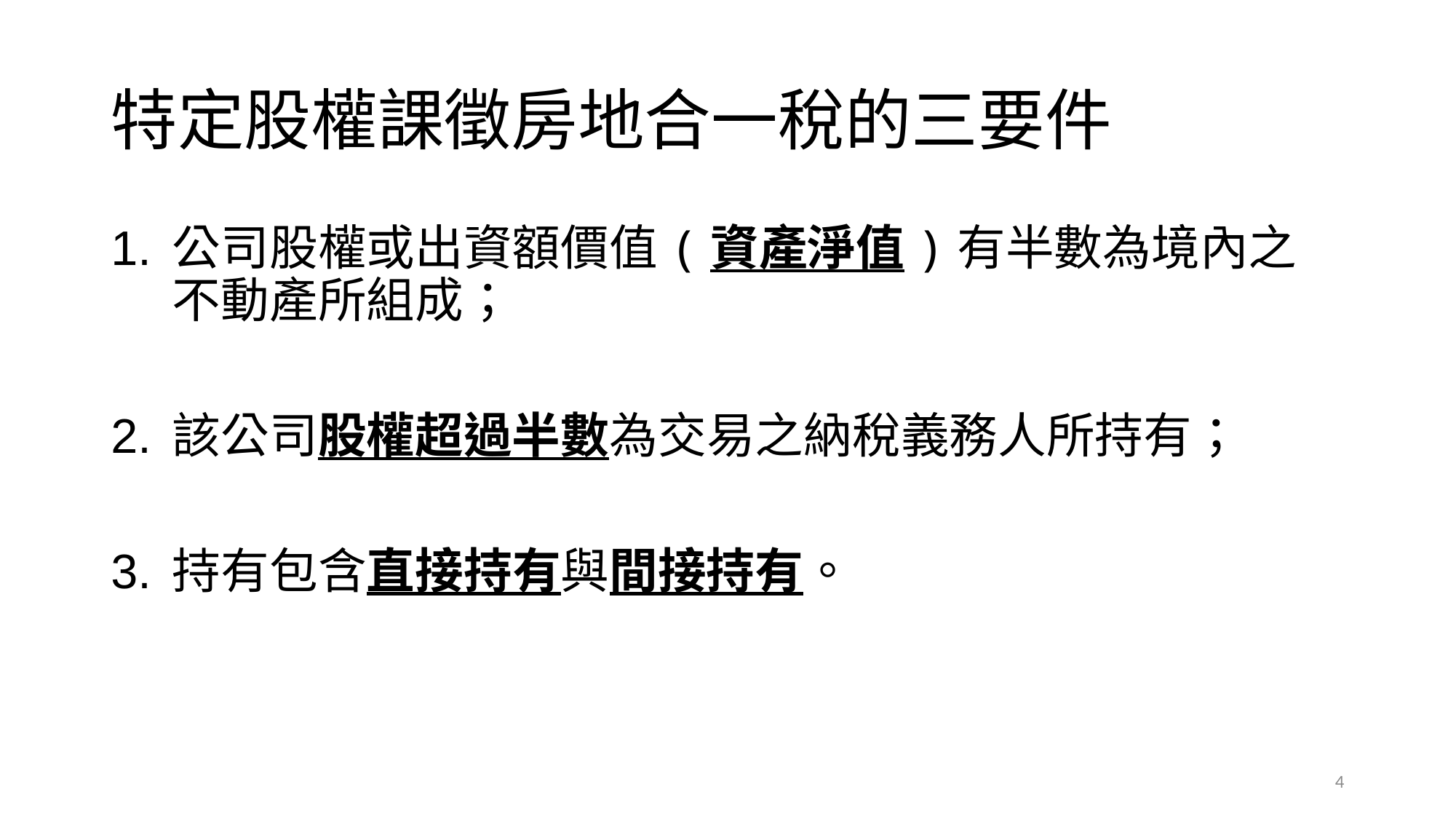

# 特定股權課徵房地合一稅的三要件
公司股權或出資額價值(資產淨值)有半數為境內之不動產所組成；

該公司股權超過半數為交易之納稅義務人所持有；

持有包含直接持有與間接持有。

4